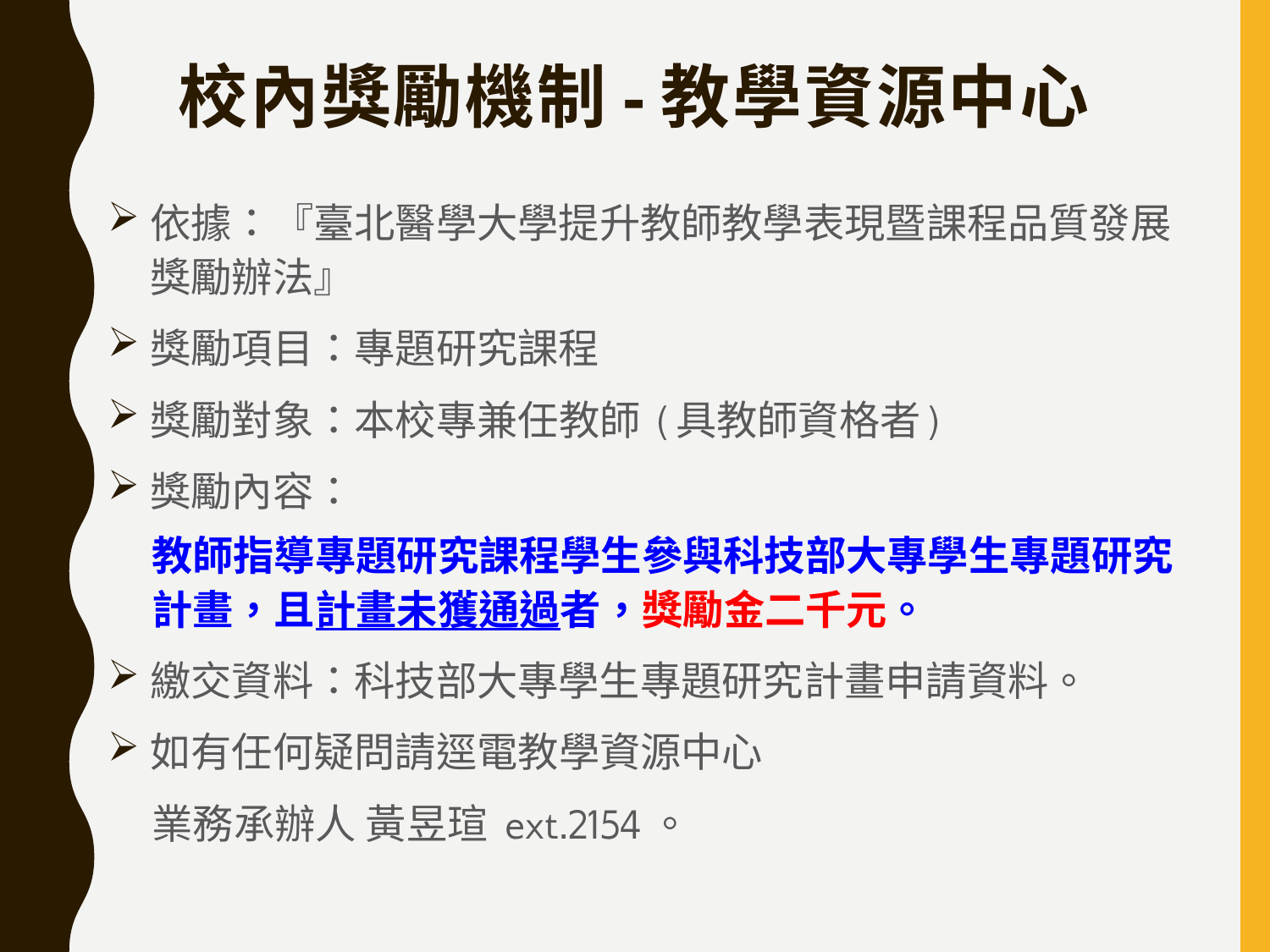

# 校內獎勵機制-教學資源中心
依據：『臺北醫學大學提升教師教學表現暨課程品質發展獎勵辦法』
獎勵項目：專題研究課程
獎勵對象：本校專兼任教師 (具教師資格者)
獎勵內容：
教師指導專題研究課程學生參與科技部大專學生專題研究計畫，且計畫未獲通過者，獎勵金二千元。
繳交資料：科技部大專學生專題研究計畫申請資料。
如有任何疑問請逕電教學資源中心
    業務承辦人 黃昱瑄 ext.2154。